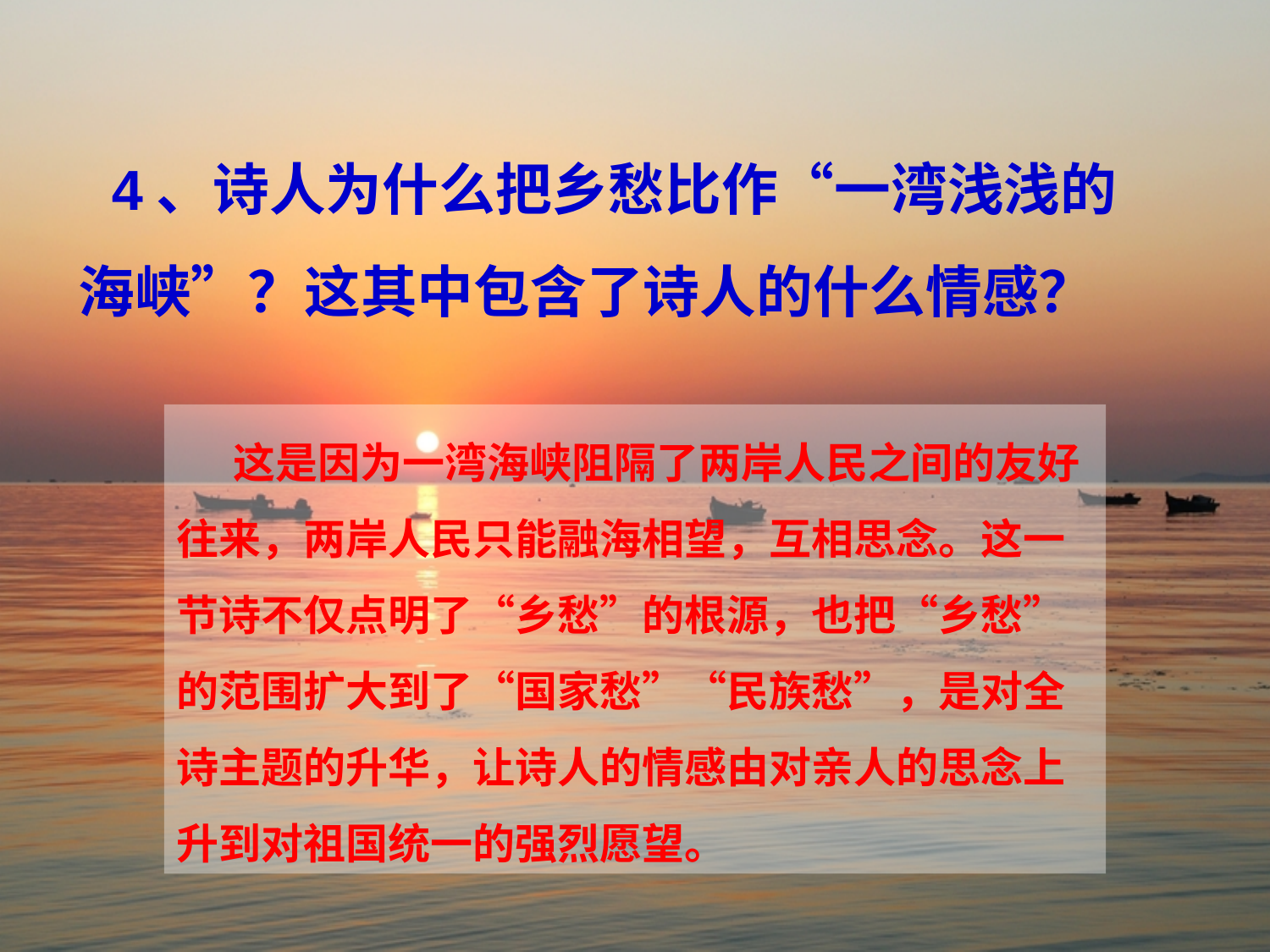

4、诗人为什么把乡愁比作“一湾浅浅的海峡”？这其中包含了诗人的什么情感？
      这是因为一湾海峡阻隔了两岸人民之间的友好往来，两岸人民只能融海相望，互相思念。这一节诗不仅点明了“乡愁”的根源，也把“乡愁”的范围扩大到了“国家愁”“民族愁”，是对全诗主题的升华，让诗人的情感由对亲人的思念上升到对祖国统一的强烈愿望。